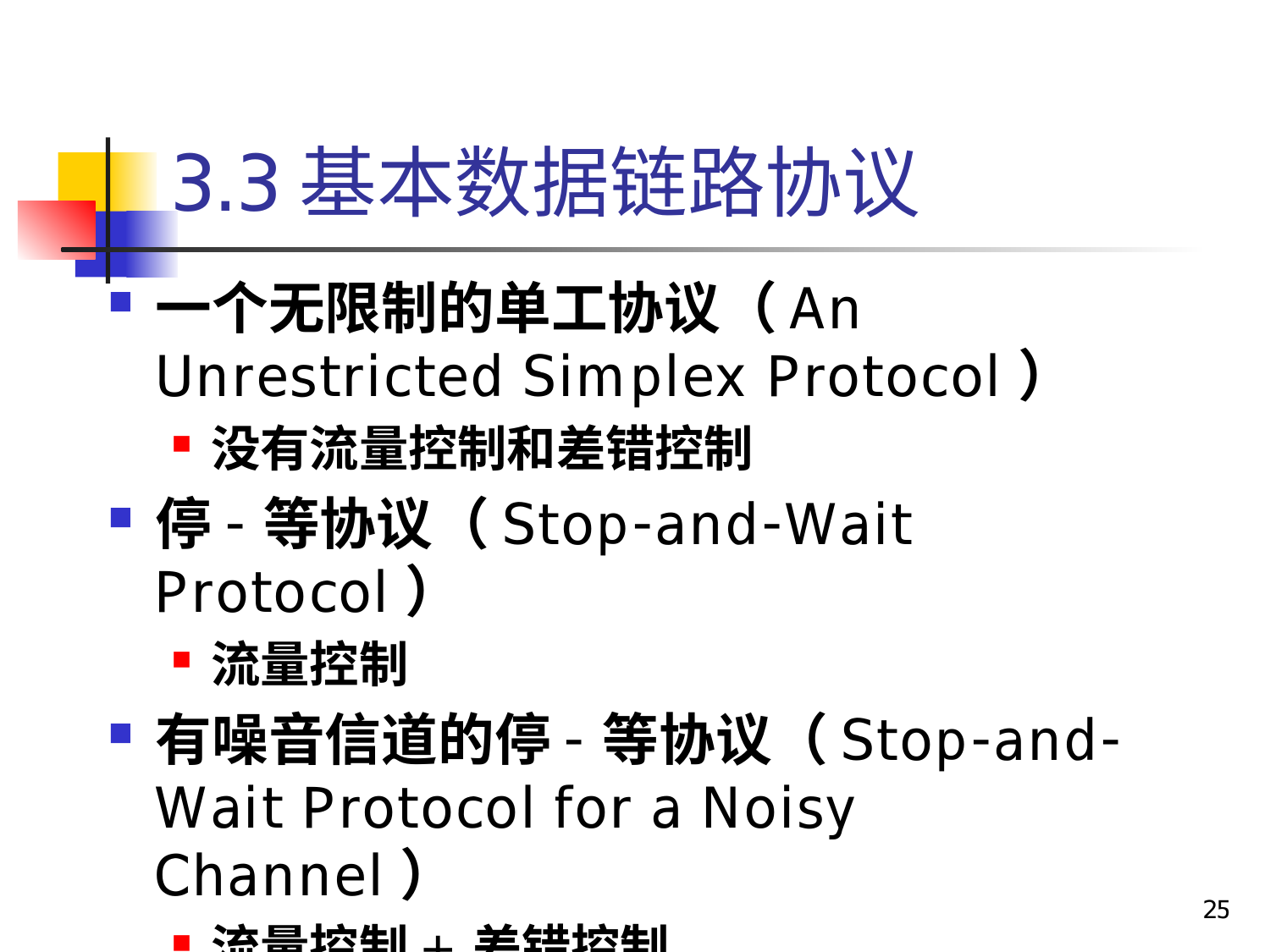

# 3.3基本数据链路协议
一个无限制的单工协议（An Unrestricted Simplex Protocol）
没有流量控制和差错控制
停-等协议（Stop-and-Wait Protocol）
流量控制
有噪音信道的停-等协议（Stop-and-Wait Protocol for a Noisy Channel）
流量控制+差错控制
25